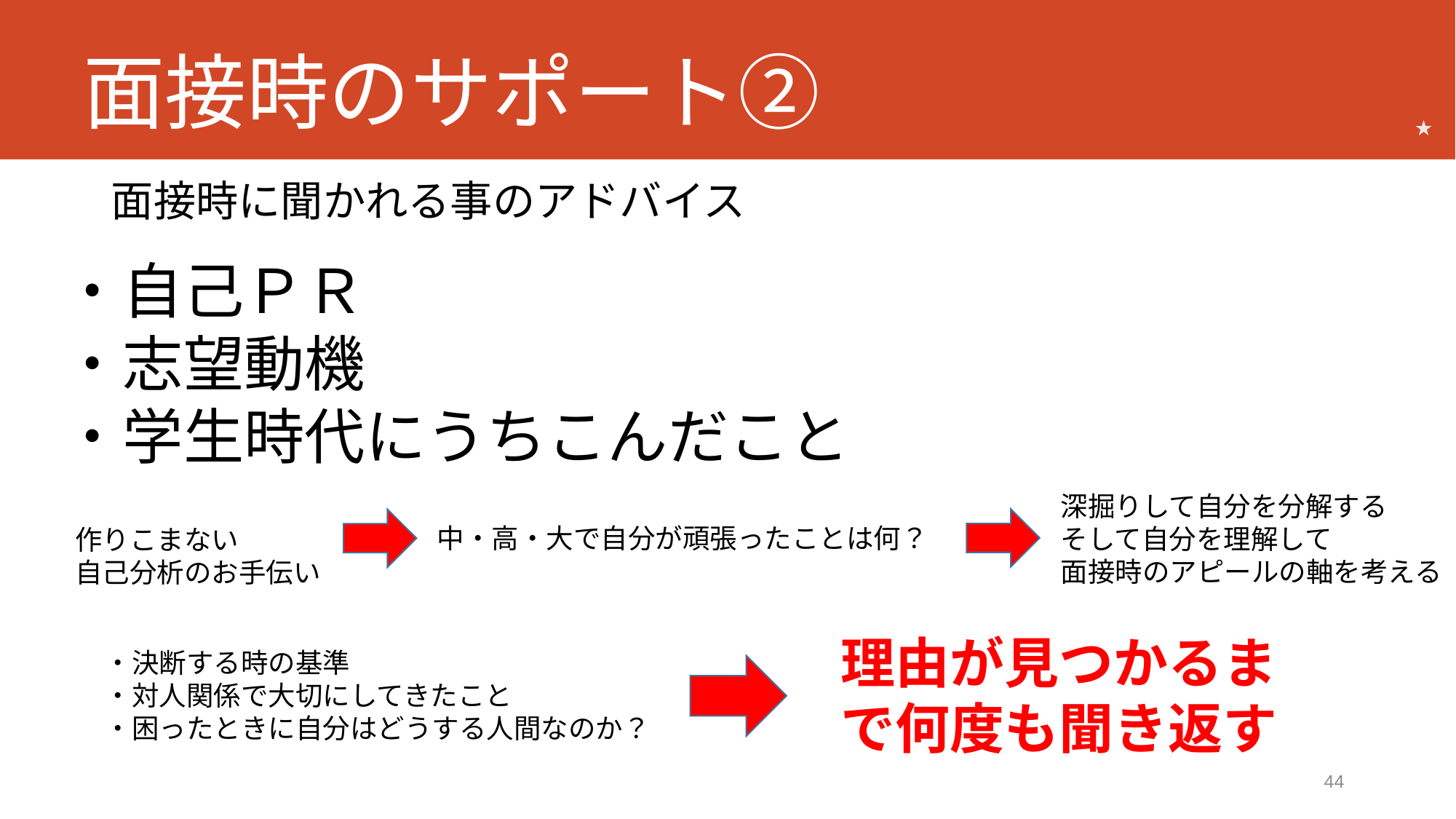

# 面接時のサポート②
★
面接時に聞かれる事のアドバイス
・自己ＰＲ
・志望動機
・学生時代にうちこんだこと
深掘りして自分を分解する
そして自分を理解して
面接時のアピールの軸を考える

中・高・大で自分が頑張ったことは何？
作りこまない
自己分析のお手伝い
理由が見つかるま
で何度も聞き返す
・決断する時の基準
・対人関係で大切にしてきたこと
・困ったときに自分はどうする人間なのか？

44